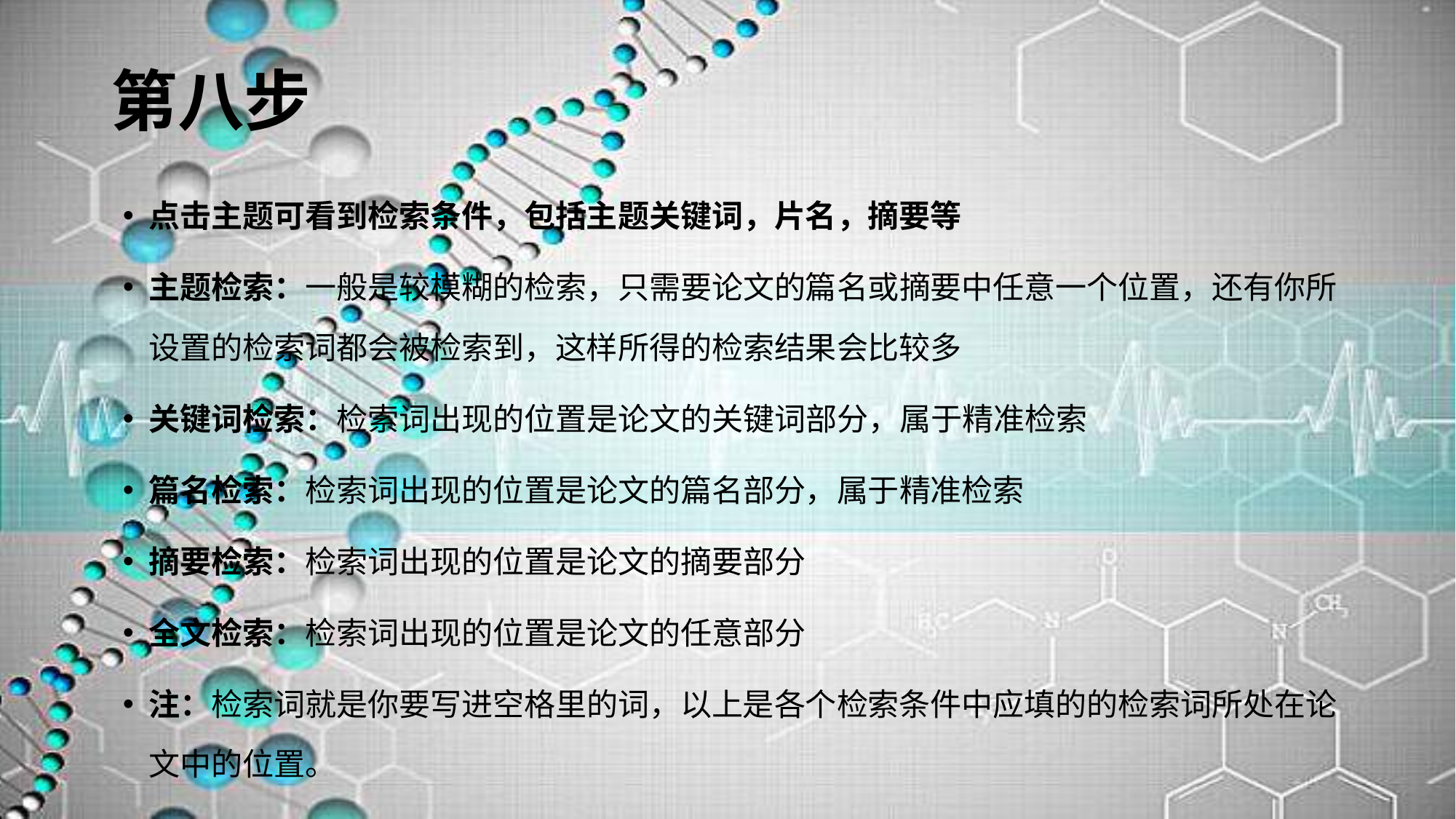

# 第八步
点击主题可看到检索条件，包括主题关键词，片名，摘要等
主题检索：一般是较模糊的检索，只需要论文的篇名或摘要中任意一个位置，还有你所设置的检索词都会被检索到，这样所得的检索结果会比较多
关键词检索：检索词出现的位置是论文的关键词部分，属于精准检索
篇名检索：检索词出现的位置是论文的篇名部分，属于精准检索
摘要检索：检索词出现的位置是论文的摘要部分
全文检索：检索词出现的位置是论文的任意部分
注：检索词就是你要写进空格里的词，以上是各个检索条件中应填的的检索词所处在论文中的位置。